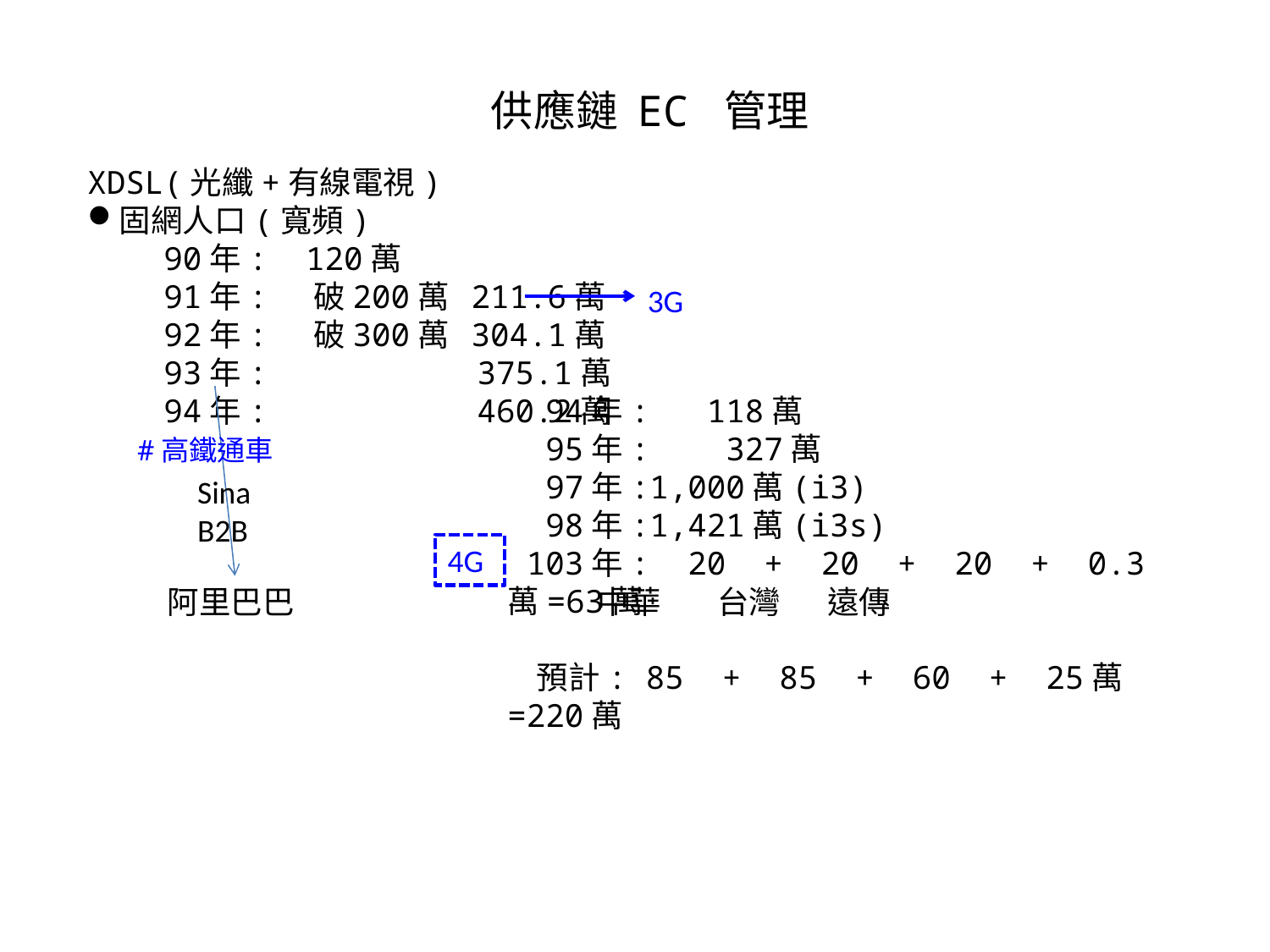

供應鏈 EC 管理
XDSL(光纖+有線電視)
固網人口(寬頻)
    90年:  120萬
    91年:  破200萬  211.6萬
    92年:  破300萬  304.1萬
    93年:           375.1萬
    94年:           460.2萬
3G
  94年:   118萬
  95年:    327萬
  97年:1,000萬(i3)
  98年:1,421萬(i3s)
 103年:  20  +  20  +  20  +  0.3萬=63萬

   預計: 85  +  85  +  60  +  25萬=220萬
#高鐵通車
Sina
B2B
4G
阿里巴巴
中華
台灣
遠傳